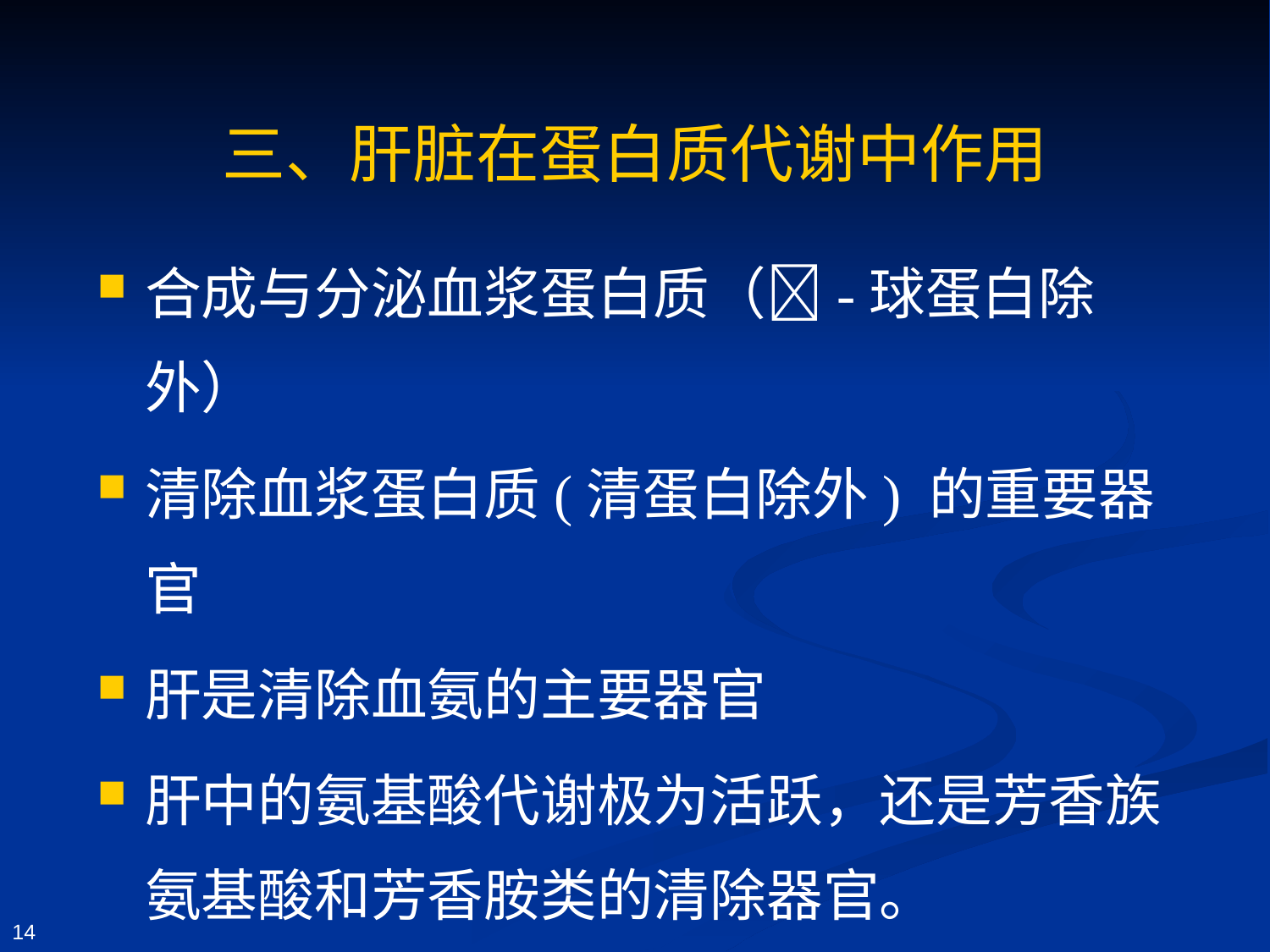

# 三、肝脏在蛋白质代谢中作用
合成与分泌血浆蛋白质（γ-球蛋白除外）
清除血浆蛋白质(清蛋白除外) 的重要器官
肝是清除血氨的主要器官
肝中的氨基酸代谢极为活跃，还是芳香族氨基酸和芳香胺类的清除器官。
14